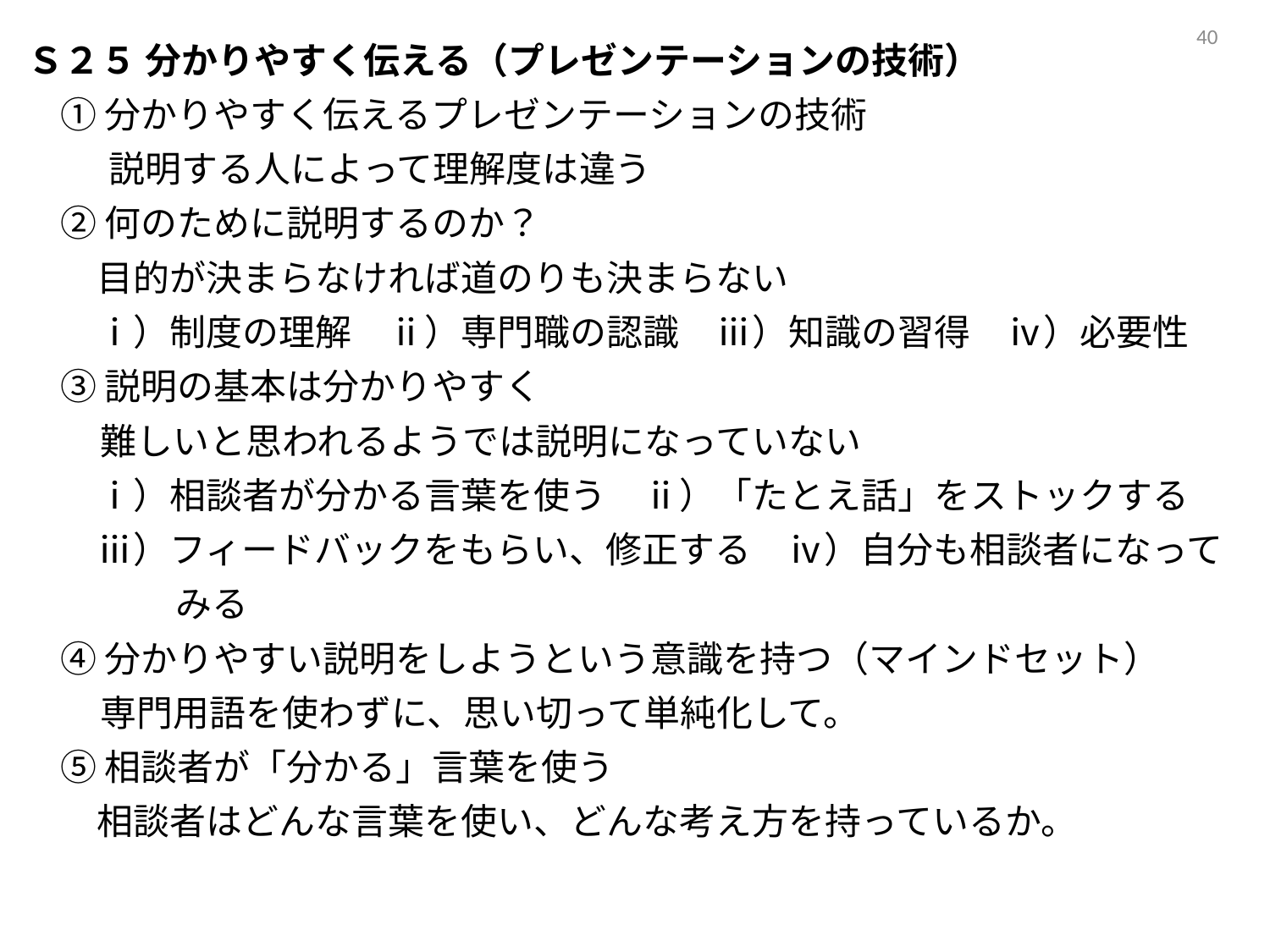

40
Ｓ２５ 分かりやすく伝える（プレゼンテーションの技術）
    ①分かりやすく伝えるプレゼンテーションの技術
　　 説明する人によって理解度は違う
    ②何のために説明するのか？
　    目的が決まらなければ道のりも決まらない
　    ⅰ）制度の理解　ⅱ）専門職の認識　ⅲ）知識の習得　ⅳ）必要性
    ③説明の基本は分かりやすく
　　難しいと思われるようでは説明になっていない
　    ⅰ）相談者が分かる言葉を使う　ⅱ）「たとえ話」をストックする
　    ⅲ）フィードバックをもらい、修正する　ⅳ）自分も相談者になって
                 みる
    ④分かりやすい説明をしようという意識を持つ（マインドセット）
　　専門用語を使わずに、思い切って単純化して。
    ⑤相談者が「分かる」言葉を使う
　    相談者はどんな言葉を使い、どんな考え方を持っているか。